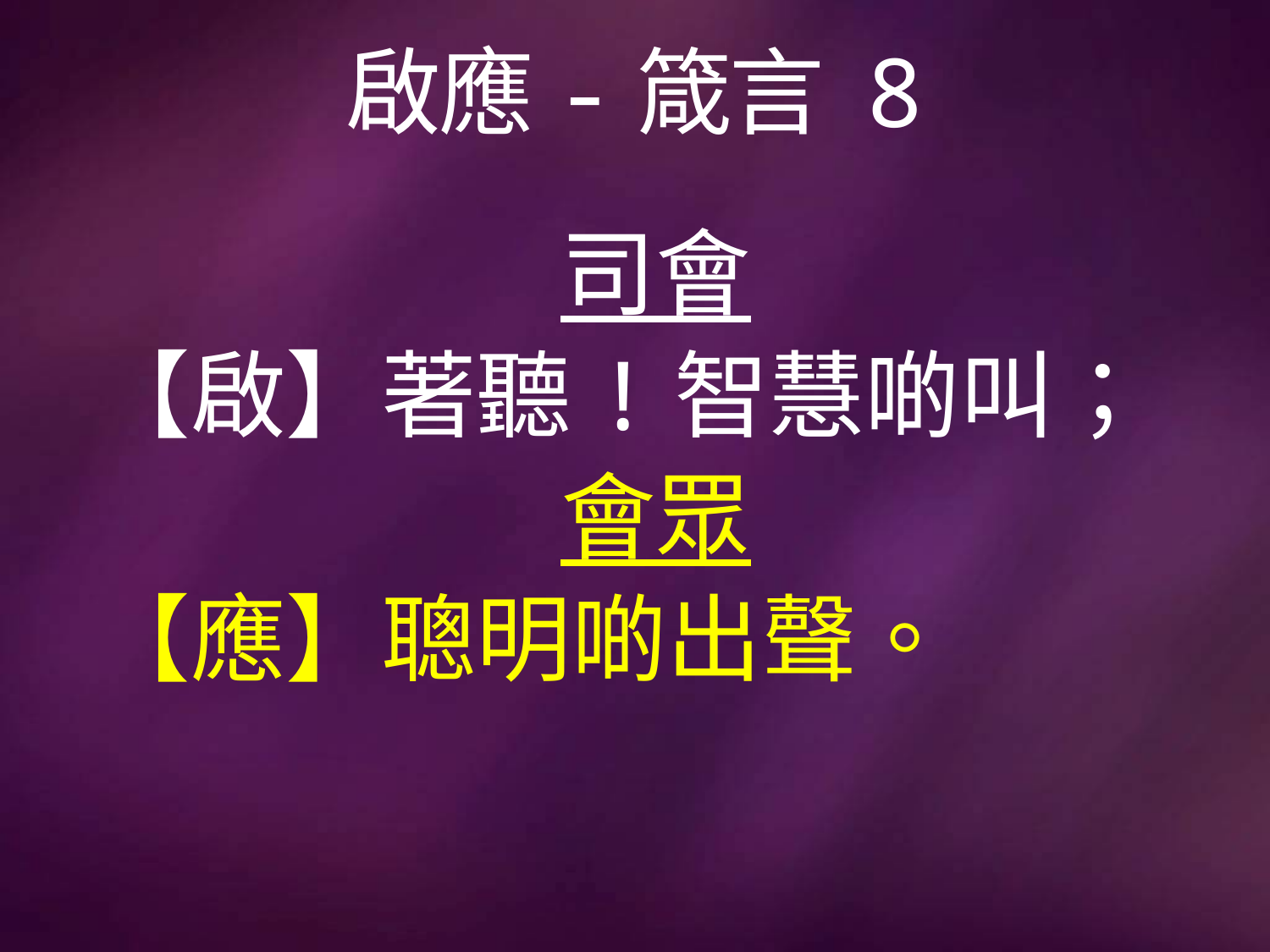

# 啟應-箴言 8
司會
【啟】著聽!智慧啲叫；
會眾
【應】聰明啲出聲。